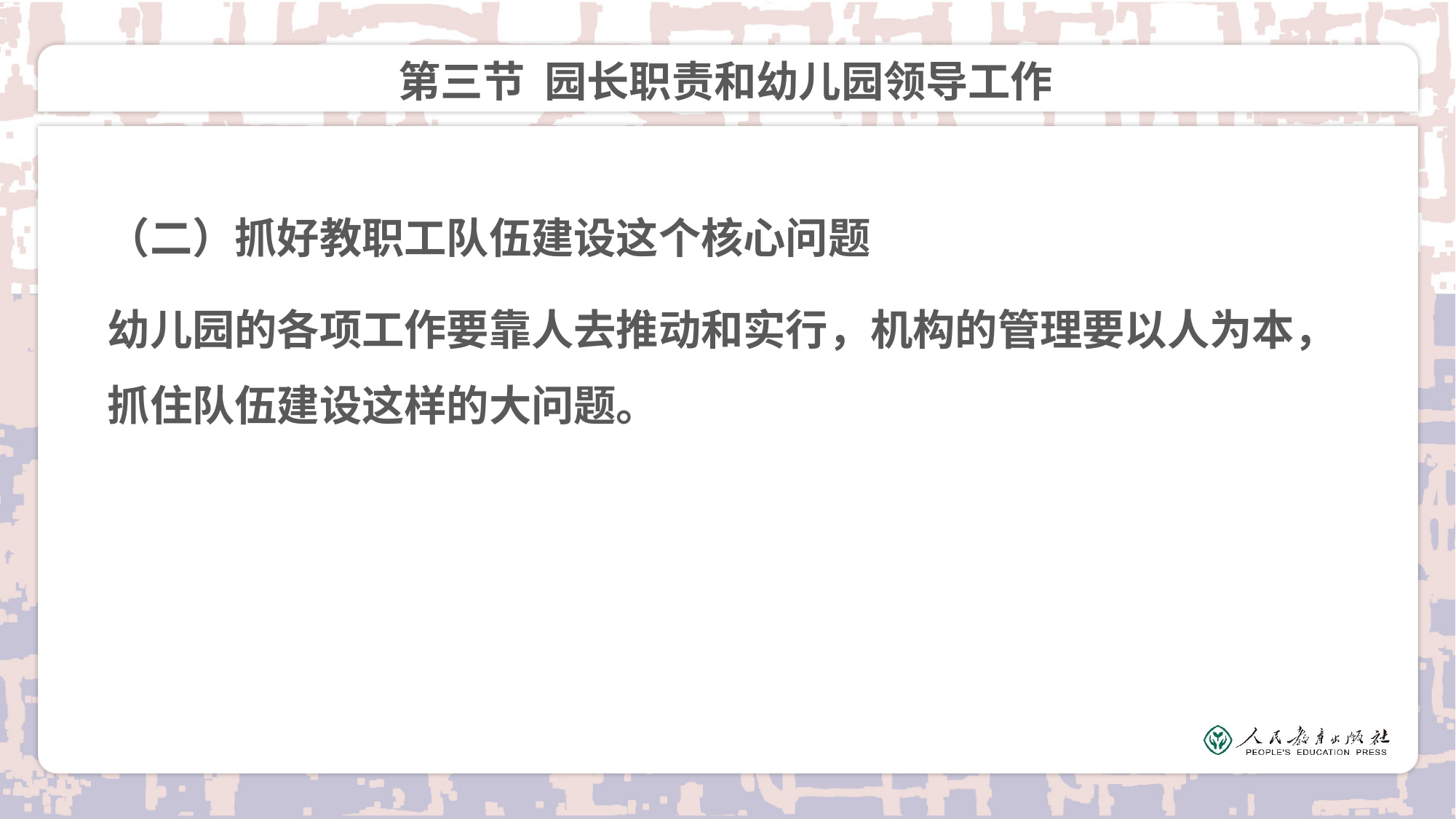

# 第三节  园长职责和幼儿园领导工作
（二）抓好教职工队伍建设这个核心问题
幼儿园的各项工作要靠人去推动和实行，机构的管理要以人为本，抓住队伍建设这样的大问题。